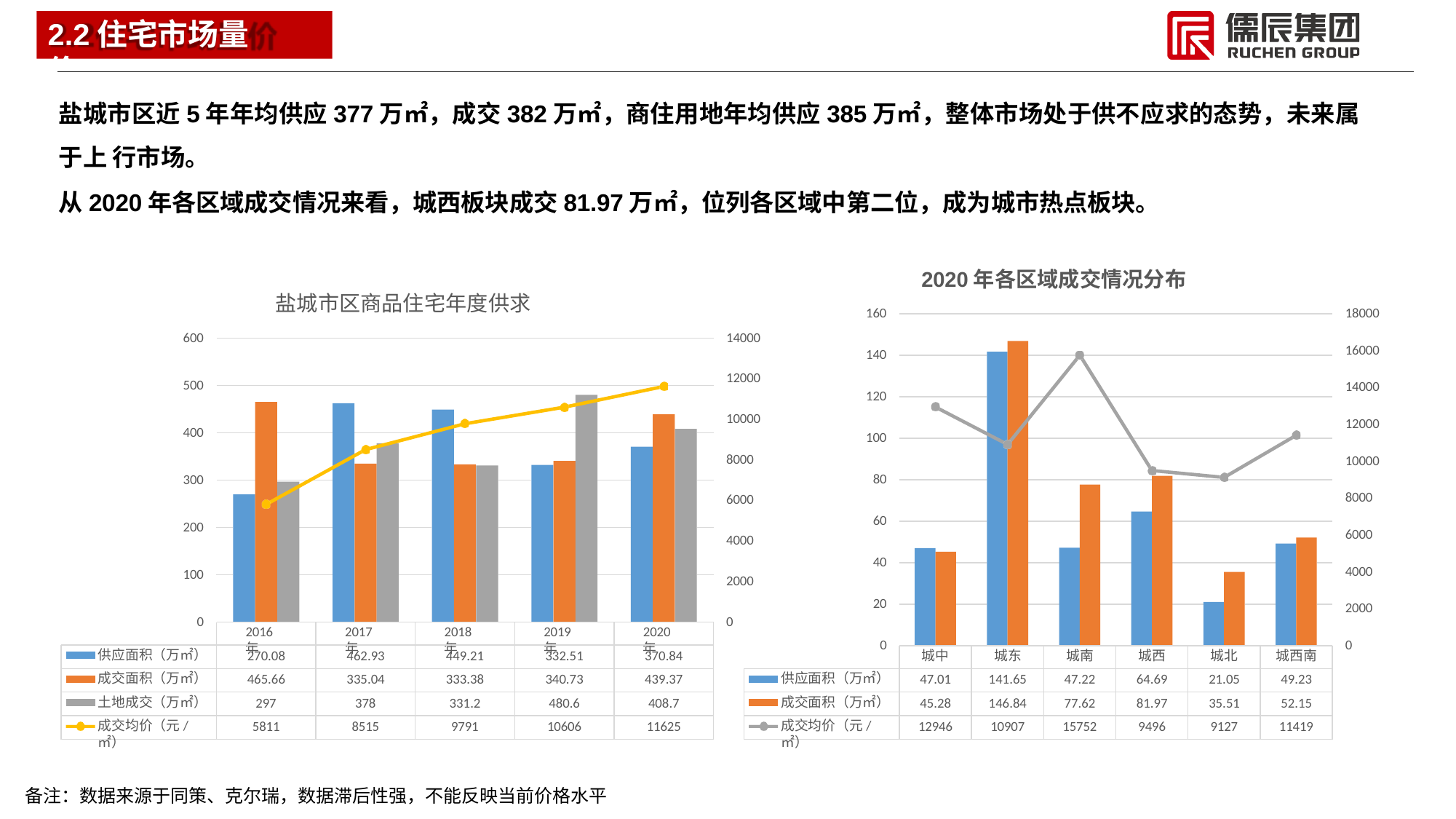

# 2.2住宅市场量价

盐城市区近5年年均供应377万㎡，成交382万㎡，商住用地年均供应385万㎡，整体市场处于供不应求的态势，未来属于上 行市场。
从2020年各区域成交情况来看，城西板块成交81.97万㎡，位列各区域中第二位，成为城市热点板块。

2020年各区域成交情况分布
盐城市区商品住宅年度供求
160
18000

600
14000

16000

140

12000
500
14000

120

10000

12000

400
100

8000
10000

80
300

8000
6000

60

200

6000

4000

40

4000

100
2000

20
2000

0
0
2016年
2017年
2018年
2019年
2020年

0
0
供应面积（万㎡）

城中
城东
城南
城西
城北
城西南
270.08
462.93
449.21
332.51
370.84

成交面积（万㎡）
供应面积（万㎡）

465.66
335.04
333.38
340.73
439.37
47.01
141.65
47.22
64.69
21.05
49.23

土地成交（万㎡）
成交面积（万㎡）

297
378
331.2
480.6
408.7
45.28
146.84
77.62
81.97
35.51
52.15

成交均价（元/㎡）
成交均价（元/㎡）

5811
8515
9791
10606
11625
12946
10907
15752
9496
9127
11419

备注：数据来源于同策、克尔瑞，数据滞后性强，不能反映当前价格水平